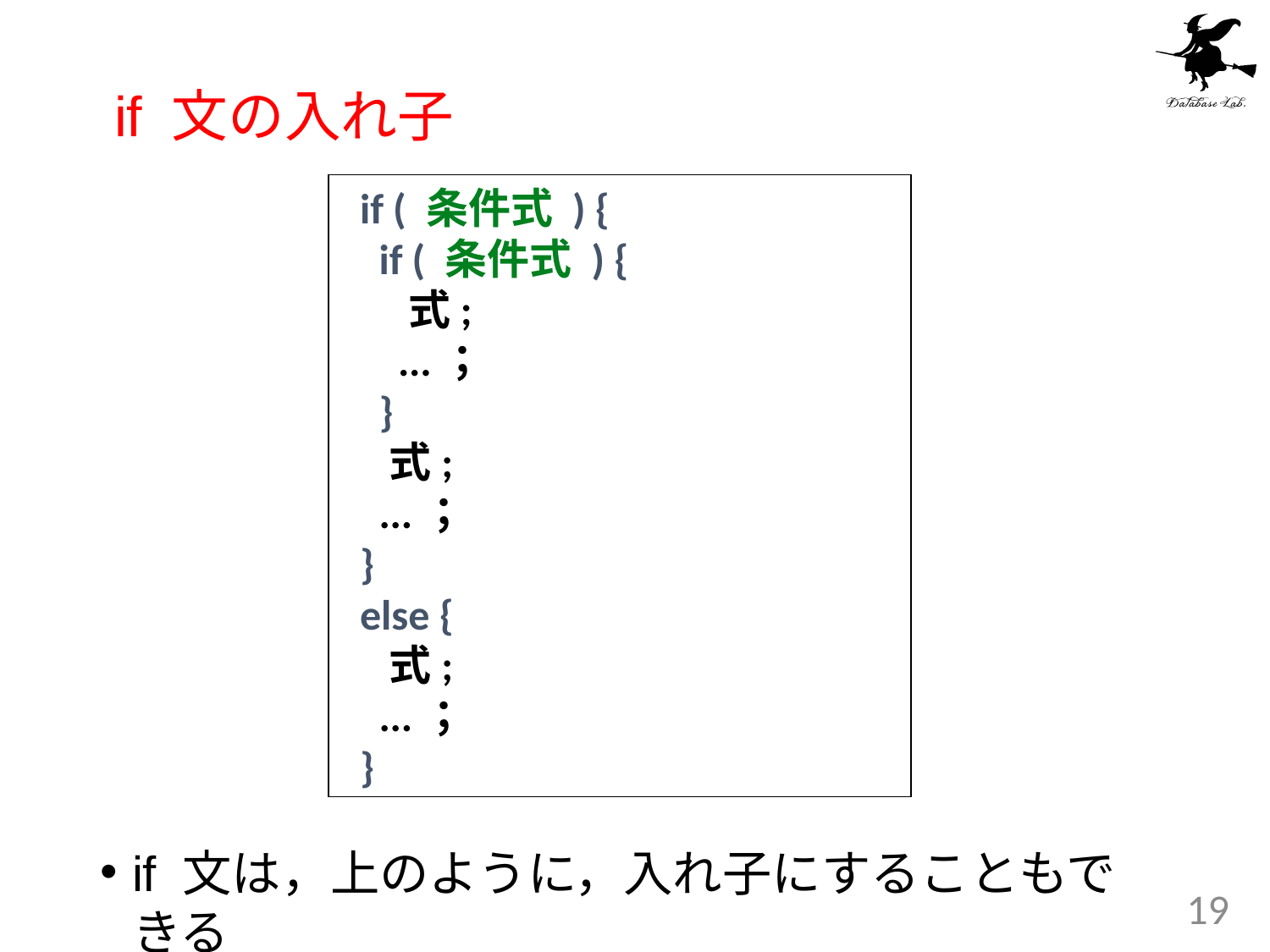

# if 文の入れ子
  if ( 条件式 ) {
    if ( 条件式 ) {
      式;
      ...；
    }
    式;
    ...；
  }
  else {
    式;
    ...；
  }
if 文は，上のように，入れ子にすることもできる
19